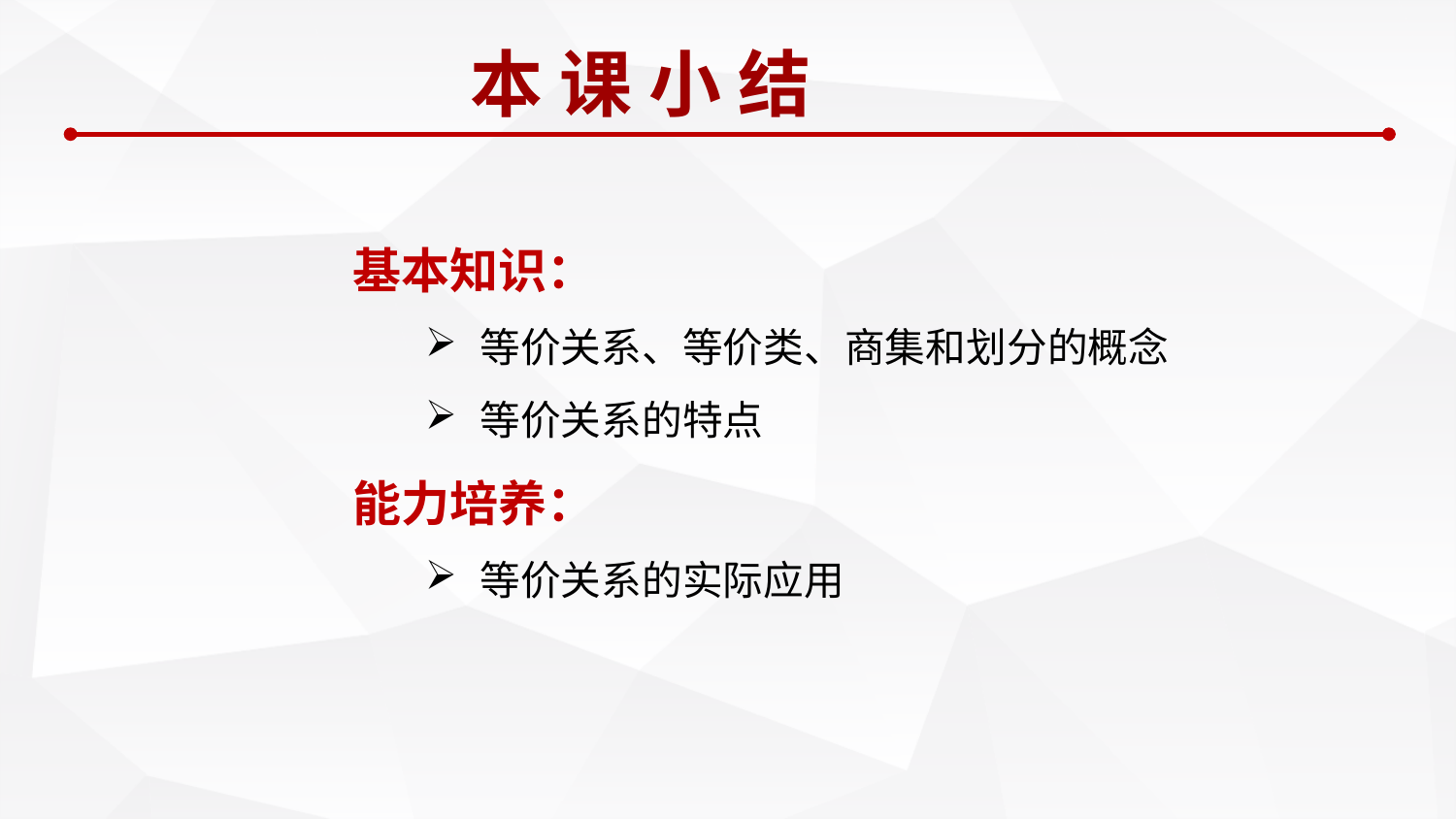

本 课 小 结
基本知识：
等价关系、等价类、商集和划分的概念
等价关系的特点
能力培养：
等价关系的实际应用